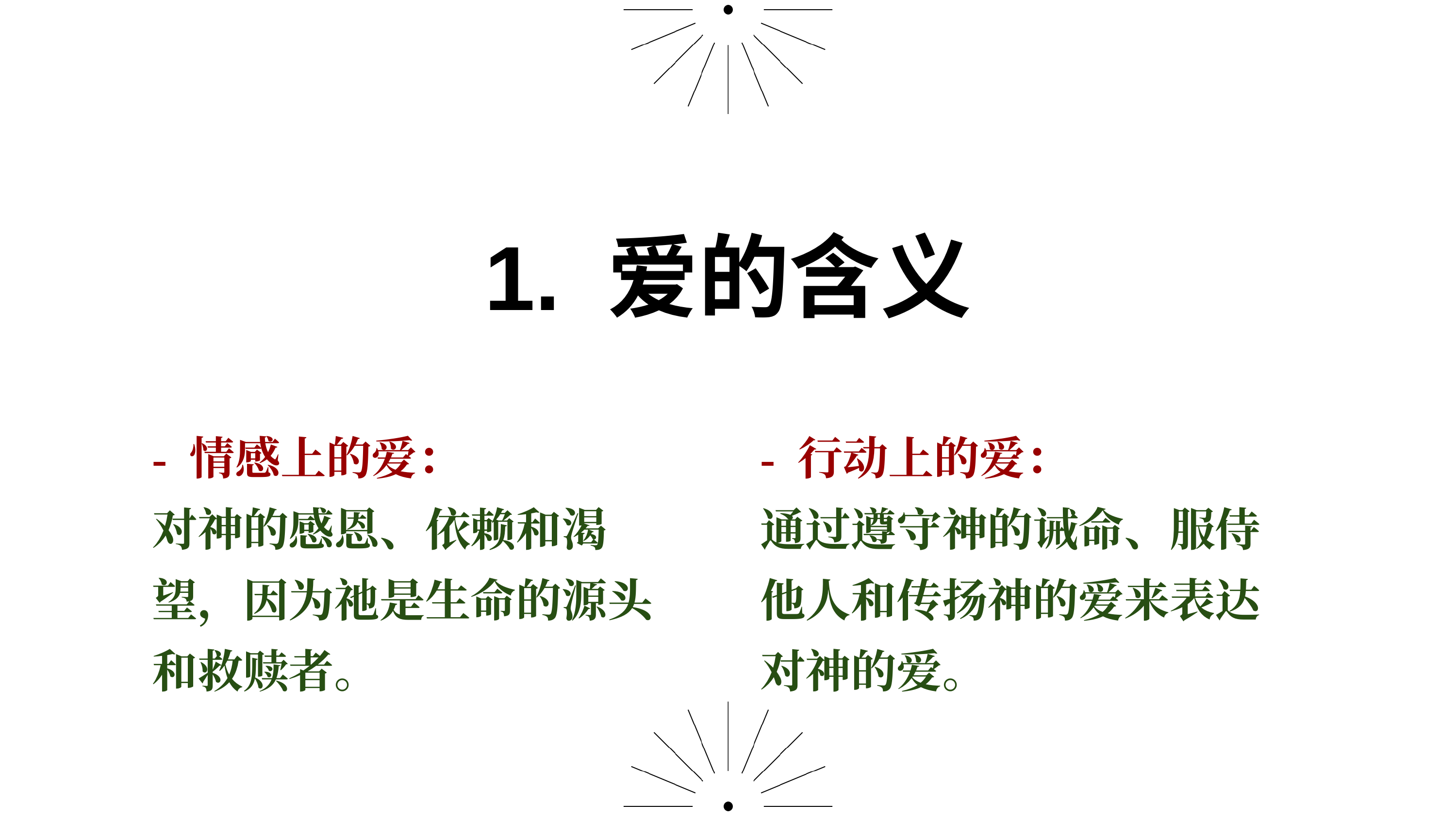

1. 爱的含义
- 行动上的爱：
通过遵守神的诫命、服侍他人和传扬神的爱来表达对神的爱。
- 情感上的爱：
对神的感恩、依赖和渴望，因为祂是生命的源头和救赎者。